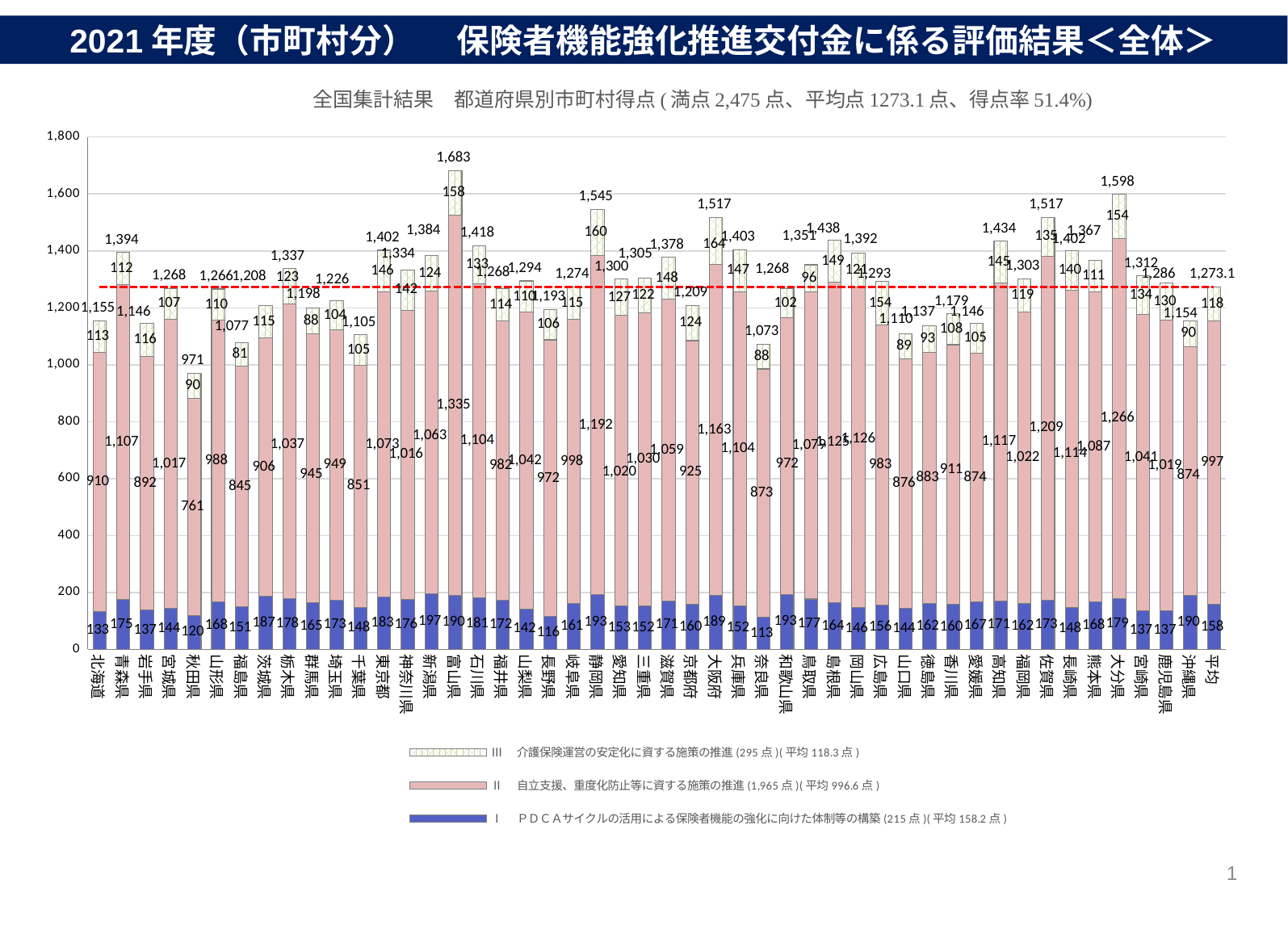

2021年度（市町村分） 　保険者機能強化推進交付金に係る評価結果＜全体＞

### Chart

| Category | Ⅰ　ＰＤＣＡサイクルの活用による保険者機能の強化に向けた体制等の構築(215点)(平均158.2点) | Ⅱ　自立支援、重度化防止等に資する施策の推進(1,965点)(平均996.6点) | Ⅲ　介護保険運営の安定化に資する施策の推進(295点)(平均118.3点) | 合計 | 平均 |
|---|---|---|---|---|---|
| 北海道 | 132.84916201117318 | 909.6703910614525 | 112.6927374301676 | 1155.2122905027934 | 1273.1292360712234 |
| 青森県 | 174.5 | 1107.15 | 112.225 | 1393.875 | 1273.1292360712234 |
| 岩手県 | 137.42424242424244 | 892.3030303030303 | 116.03030303030303 | 1145.7575757575758 | 1273.1292360712234 |
| 宮城県 | 143.57142857142858 | 1017.2857142857143 | 106.88571428571429 | 1267.7428571428572 | 1273.1292360712234 |
| 秋田県 | 120.0 | 760.88 | 90.2 | 971.08 | 1273.1292360712234 |
| 山形県 | 167.85714285714286 | 987.9142857142857 | 110.34285714285714 | 1266.1142857142856 | 1273.1292360712234 |
| 福島県 | 150.59322033898306 | 845.0677966101695 | 81.45762711864407 | 1077.1186440677966 | 1273.1292360712234 |
| 茨城県 | 186.8181818181818 | 906.3863636363636 | 114.8409090909091 | 1208.0454545454545 | 1273.1292360712234 |
| 栃木県 | 177.8 | 1036.96 | 122.6 | 1337.36 | 1273.1292360712234 |
| 群馬県 | 165.28571428571428 | 944.6 | 88.4 | 1198.2857142857142 | 1273.1292360712234 |
| 埼玉県 | 173.4126984126984 | 948.5714285714286 | 104.11111111111111 | 1226.095238095238 | 1273.1292360712234 |
| 千葉県 | 148.24074074074073 | 851.1296296296297 | 105.18518518518519 | 1104.5555555555557 | 1273.1292360712234 |
| 東京都 | 183.38709677419354 | 1072.6612903225807 | 146.1451612903226 | 1402.1935483870968 | 1273.1292360712234 |
| 神奈川県 | 176.21212121212122 | 1015.5454545454545 | 142.0909090909091 | 1333.8484848484848 | 1273.1292360712234 |
| 新潟県 | 196.5 | 1063.0333333333333 | 124.06666666666666 | 1383.6 | 1273.1292360712234 |
| 富山県 | 189.66666666666666 | 1334.8666666666666 | 158.13333333333333 | 1682.6666666666667 | 1273.1292360712234 |
| 石川県 | 180.52631578947367 | 1104.2631578947369 | 133.10526315789474 | 1417.8947368421052 | 1273.1292360712234 |
| 福井県 | 171.76470588235293 | 981.7647058823529 | 114.47058823529412 | 1268.0 | 1273.1292360712234 |
| 山梨県 | 142.40740740740742 | 1041.8148148148148 | 110.22222222222223 | 1294.4444444444443 | 1273.1292360712234 |
| 長野県 | 115.77922077922078 | 971.6623376623377 | 106.02597402597402 | 1193.4675324675325 | 1273.1292360712234 |
| 岐阜県 | 161.3095238095238 | 997.9285714285714 | 114.85714285714286 | 1274.095238095238 | 1273.1292360712234 |
| 静岡県 | 192.85714285714286 | 1192.0285714285715 | 160.2 | 1545.0857142857142 | 1273.1292360712234 |
| 愛知県 | 152.96296296296296 | 1019.7777777777778 | 127.44444444444444 | 1300.1851851851852 | 1273.1292360712234 |
| 三重県 | 152.24137931034483 | 1029.9655172413793 | 122.3103448275862 | 1304.5172413793102 | 1273.1292360712234 |
| 滋賀県 | 170.78947368421052 | 1059.157894736842 | 147.68421052631578 | 1377.6315789473683 | 1273.1292360712234 |
| 京都府 | 159.80769230769232 | 924.7307692307693 | 124.3076923076923 | 1208.8461538461538 | 1273.1292360712234 |
| 大阪府 | 189.30232558139534 | 1163.3953488372092 | 164.27906976744185 | 1516.9767441860465 | 1273.1292360712234 |
| 兵庫県 | 152.1951219512195 | 1104.4634146341464 | 146.6829268292683 | 1403.341463414634 | 1273.1292360712234 |
| 奈良県 | 112.82051282051282 | 872.6410256410256 | 87.51282051282051 | 1072.974358974359 | 1273.1292360712234 |
| 和歌山県 | 193.33333333333334 | 972.1666666666666 | 102.03333333333333 | 1267.5333333333333 | 1273.1292360712234 |
| 鳥取県 | 176.8421052631579 | 1078.6842105263158 | 95.63157894736842 | 1351.157894736842 | 1273.1292360712234 |
| 島根県 | 164.47368421052633 | 1124.9473684210527 | 148.57894736842104 | 1438.0 | 1273.1292360712234 |
| 岡山県 | 146.2962962962963 | 1125.6296296296296 | 120.51851851851852 | 1392.4444444444443 | 1273.1292360712234 |
| 広島県 | 155.65217391304347 | 983.3478260869565 | 153.82608695652175 | 1292.8260869565217 | 1273.1292360712234 |
| 山口県 | 144.21052631578948 | 875.8421052631579 | 89.47368421052632 | 1109.5263157894738 | 1273.1292360712234 |
| 徳島県 | 161.66666666666666 | 882.7083333333334 | 92.54166666666667 | 1136.9166666666667 | 1273.1292360712234 |
| 香川県 | 159.7058823529412 | 910.7058823529412 | 108.11764705882354 | 1178.5294117647059 | 1273.1292360712234 |
| 愛媛県 | 167.0 | 874.15 | 104.75 | 1145.9 | 1273.1292360712234 |
| 高知県 | 171.1764705882353 | 1117.3823529411766 | 145.23529411764707 | 1433.7941176470588 | 1273.1292360712234 |
| 福岡県 | 161.83333333333334 | 1022.15 | 118.55 | 1302.5333333333333 | 1273.1292360712234 |
| 佐賀県 | 173.25 | 1208.85 | 135.15 | 1517.25 | 1273.1292360712234 |
| 長崎県 | 147.61904761904762 | 1114.047619047619 | 140.14285714285714 | 1401.8095238095239 | 1273.1292360712234 |
| 熊本県 | 168.11111111111111 | 1087.4666666666667 | 111.08888888888889 | 1366.6666666666667 | 1273.1292360712234 |
| 大分県 | 178.61111111111111 | 1265.888888888889 | 153.77777777777777 | 1598.2777777777778 | 1273.1292360712234 |
| 宮崎県 | 136.53846153846155 | 1041.1923076923076 | 134.07692307692307 | 1311.8076923076924 | 1273.1292360712234 |
| 鹿児島県 | 136.74418604651163 | 1018.8837209302326 | 130.30232558139534 | 1285.9302325581396 | 1273.1292360712234 |
| 沖縄県 | 190.1219512195122 | 874.4634146341464 | 89.58536585365853 | 1154.1707317073171 | 1273.1292360712234 |
| 平均 | 158.2222860425043 | 996.6 | 118.3 | 1273.1292360712234 | 1273.1292360712234 |
1